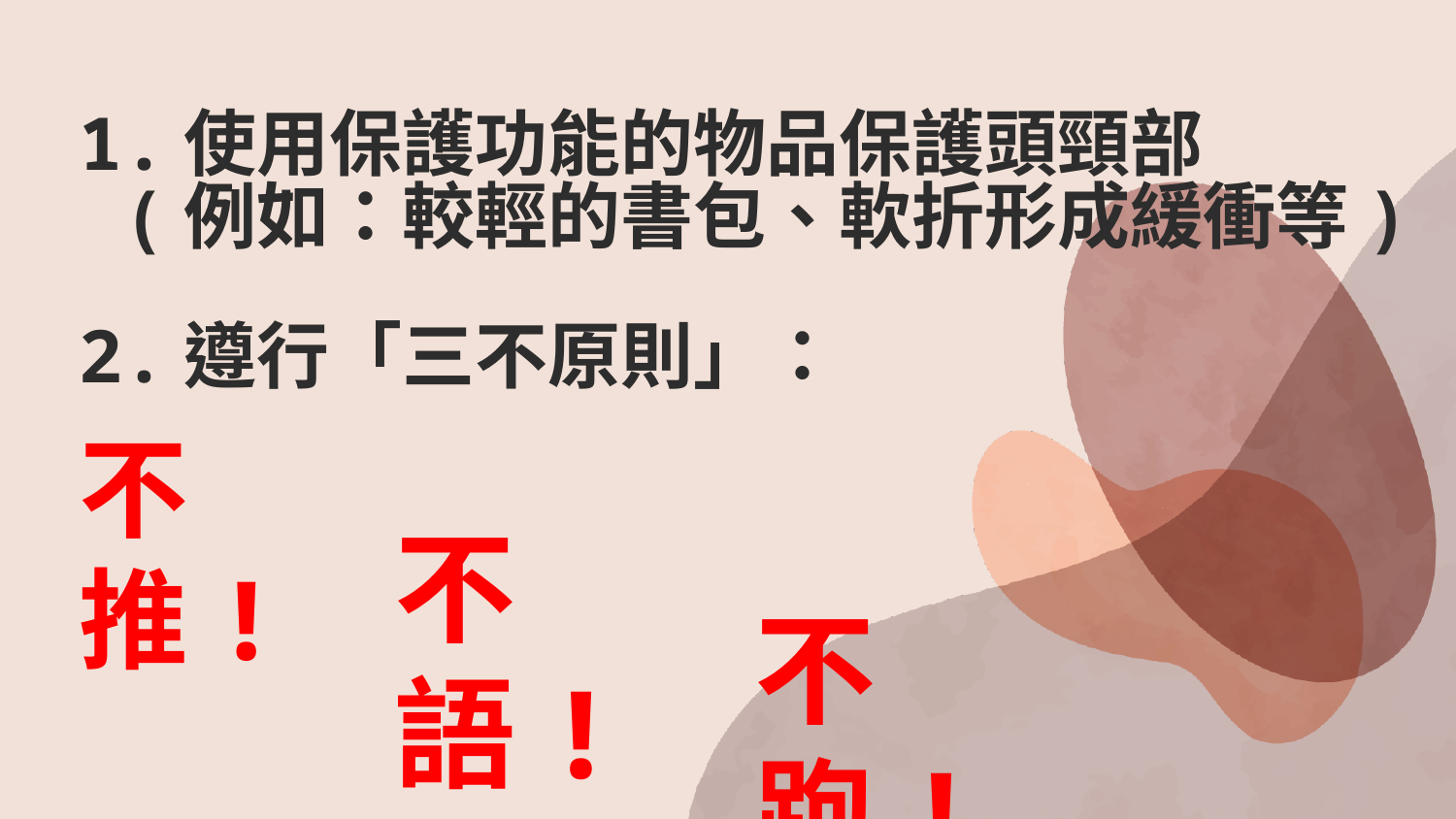

1.使用保護功能的物品保護頭頸部
 (例如：較輕的書包、軟折形成緩衝等)
2.遵行「三不原則」：
不推!
不語!
不跑!